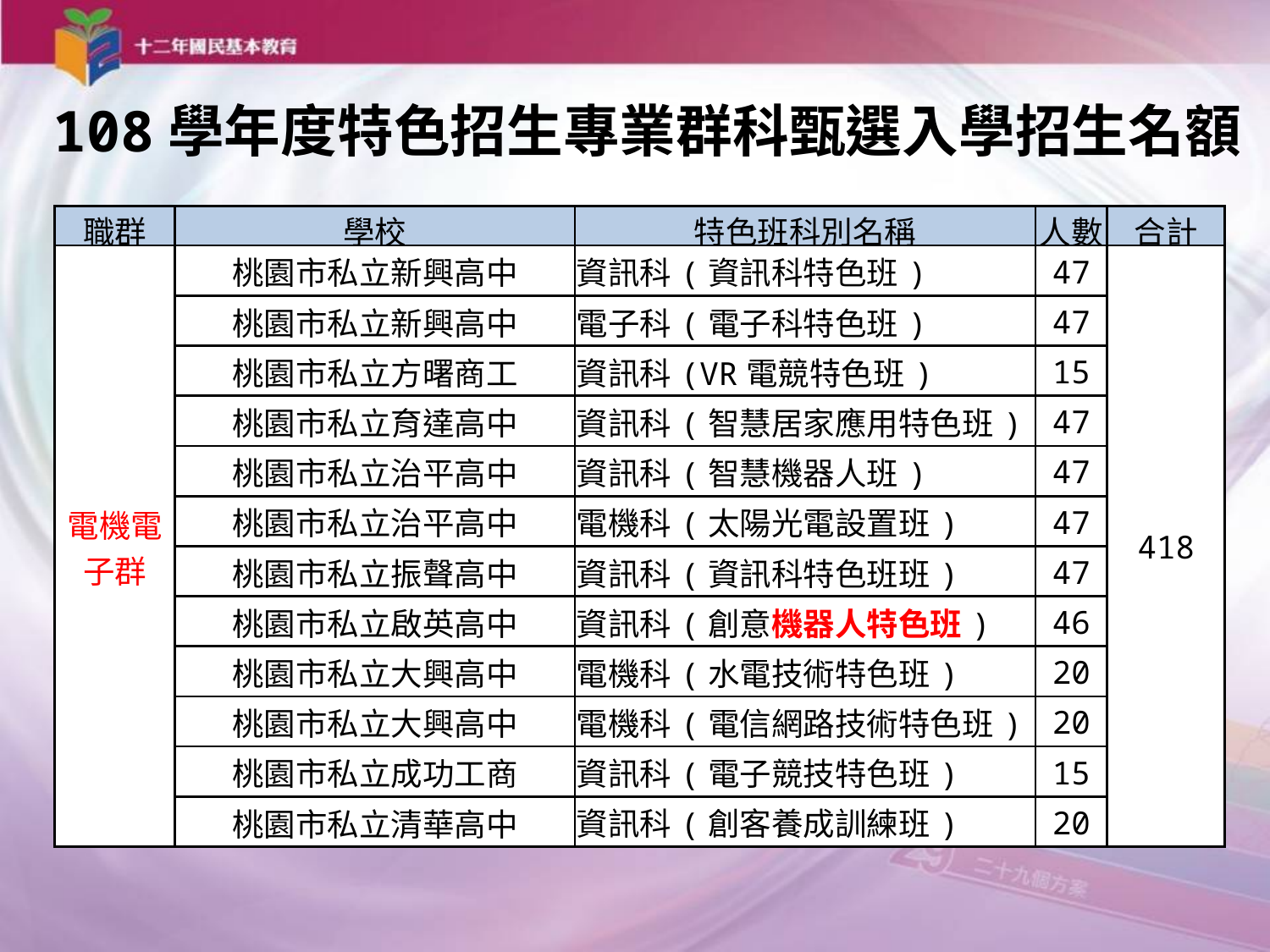

108學年度特色招生專業群科甄選入學招生名額
| 職群 | 學校 | 特色班科別名稱 | 人數 | 合計 |
| --- | --- | --- | --- | --- |
| 電機電子群 | 桃園市私立新興高中 | 資訊科(資訊科特色班) | 47 | 418 |
|  | 桃園市私立新興高中 | 電子科(電子科特色班) | 47 |  |
|  | 桃園市私立方曙商工 | 資訊科(VR電競特色班) | 15 |  |
|  | 桃園市私立育達高中 | 資訊科(智慧居家應用特色班) | 47 |  |
|  | 桃園市私立治平高中 | 資訊科(智慧機器人班) | 47 |  |
|  | 桃園市私立治平高中 | 電機科(太陽光電設置班) | 47 |  |
|  | 桃園市私立振聲高中 | 資訊科(資訊科特色班班) | 47 |  |
|  | 桃園市私立啟英高中 | 資訊科(創意機器人特色班) | 46 |  |
|  | 桃園市私立大興高中 | 電機科(水電技術特色班) | 20 |  |
|  | 桃園市私立大興高中 | 電機科(電信網路技術特色班) | 20 |  |
|  | 桃園市私立成功工商 | 資訊科(電子競技特色班) | 15 |  |
|  | 桃園市私立清華高中 | 資訊科(創客養成訓練班) | 20 |  |